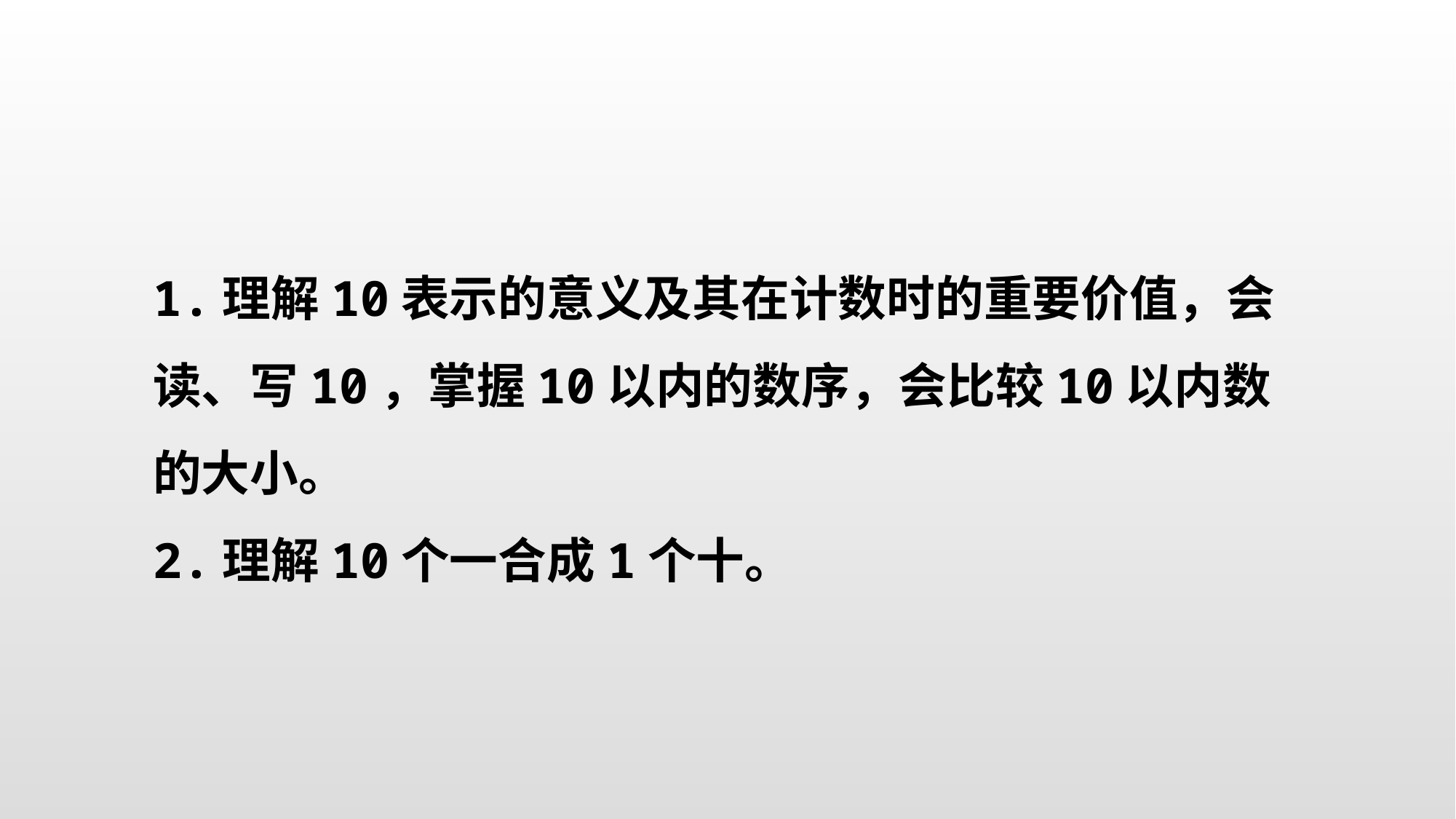

1.理解10表示的意义及其在计数时的重要价值，会读、写10，掌握10以内的数序，会比较10以内数的大小。
2.理解10个一合成1个十。